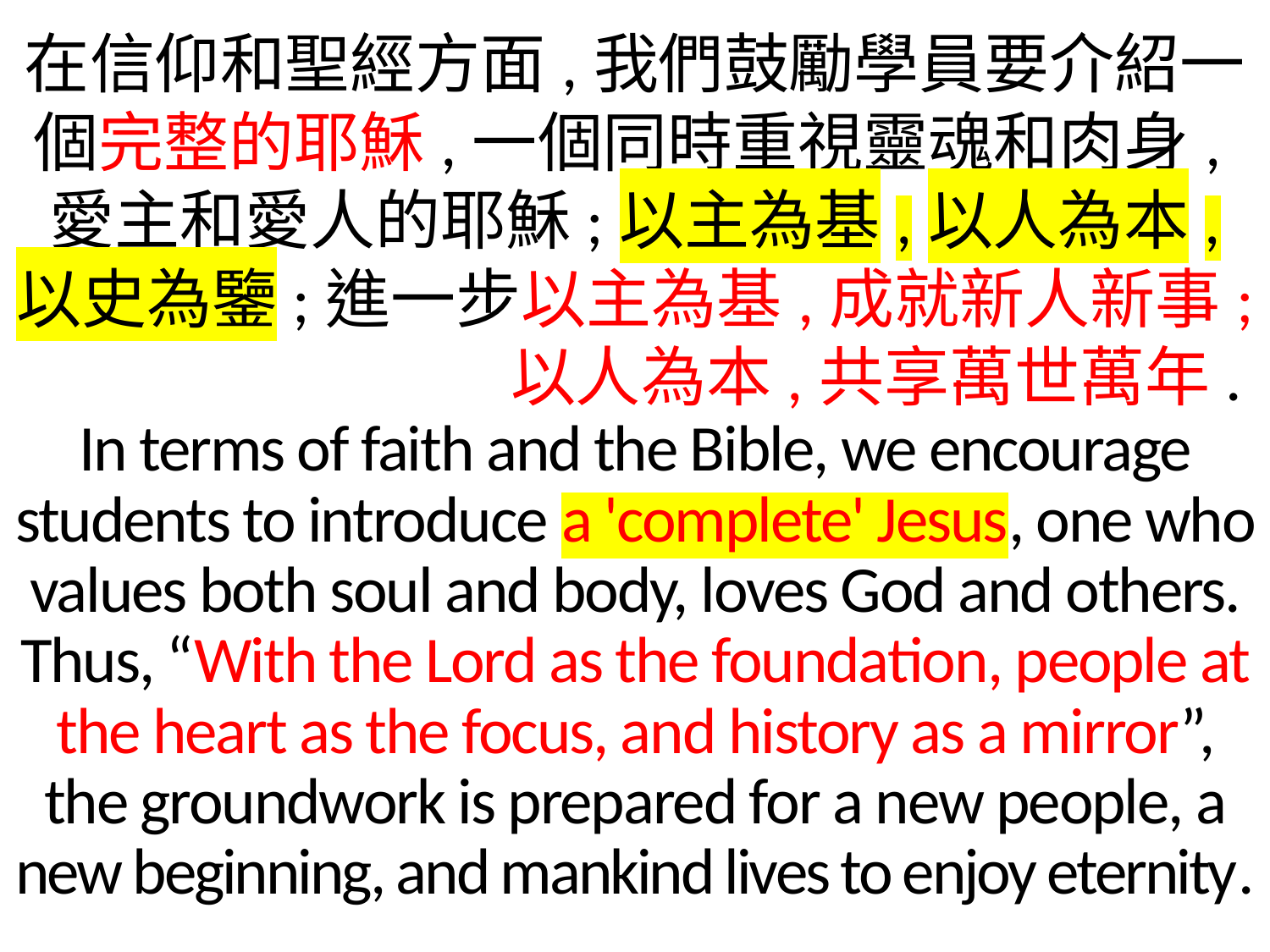

在信仰和聖經方面,我們鼓勵學員要介紹一個完整的耶穌,一個同時重視靈魂和肉身,
愛主和愛人的耶穌;以主為基,以人為本,
以史為鑒;進一步以主為基,成就新人新事;
                                以人為本,共享萬世萬年.
In terms of faith and the Bible, we encourage students to introduce a 'complete' Jesus, one who values both soul and body, loves God and others. Thus, “With the Lord as the foundation, people at the heart as the focus, and history as a mirror”, the groundwork is prepared for a new people, a new beginning, and mankind lives to enjoy eternity.